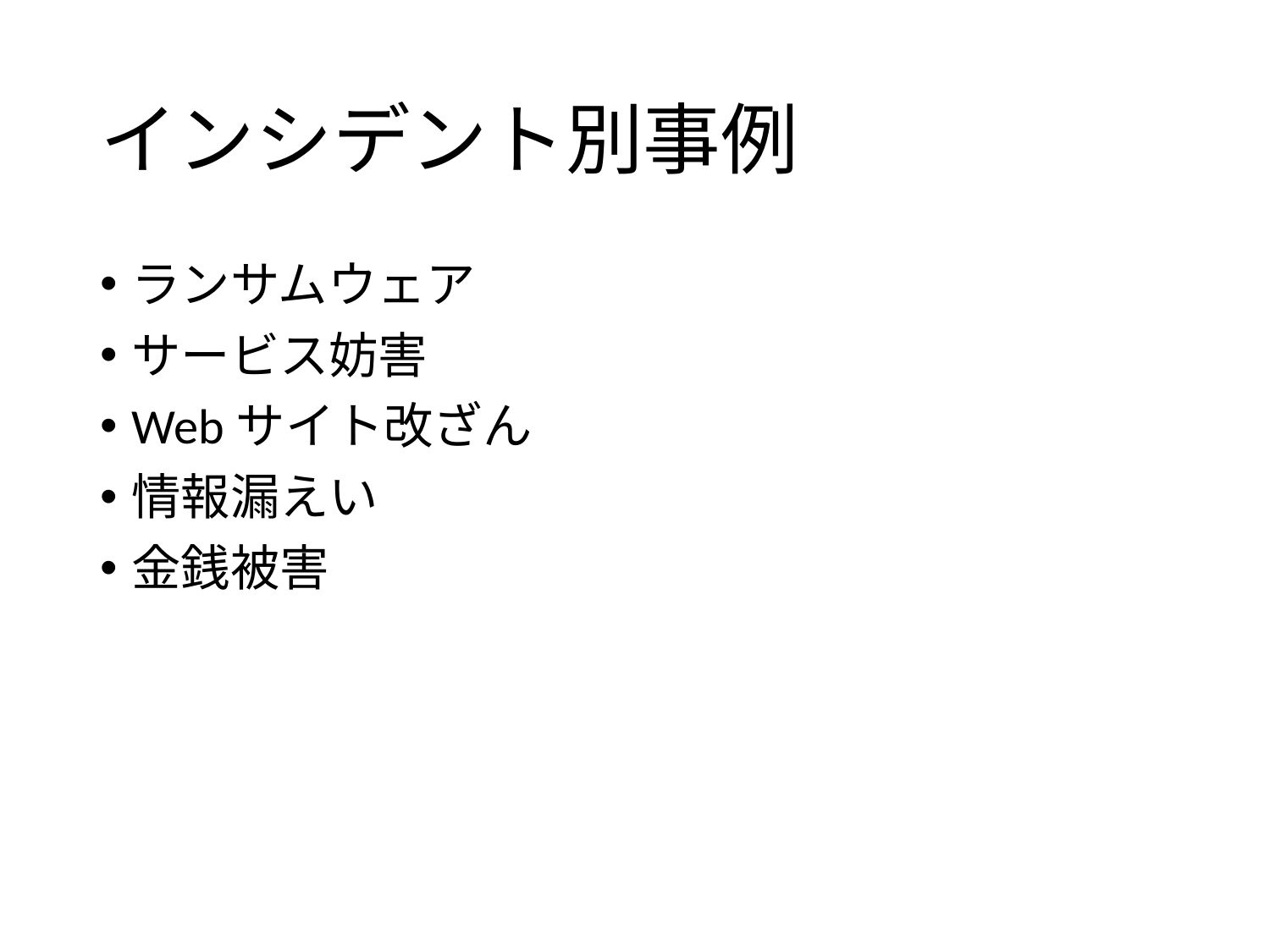

# インシデント別事例
ランサムウェア
サービス妨害
Webサイト改ざん
情報漏えい
金銭被害